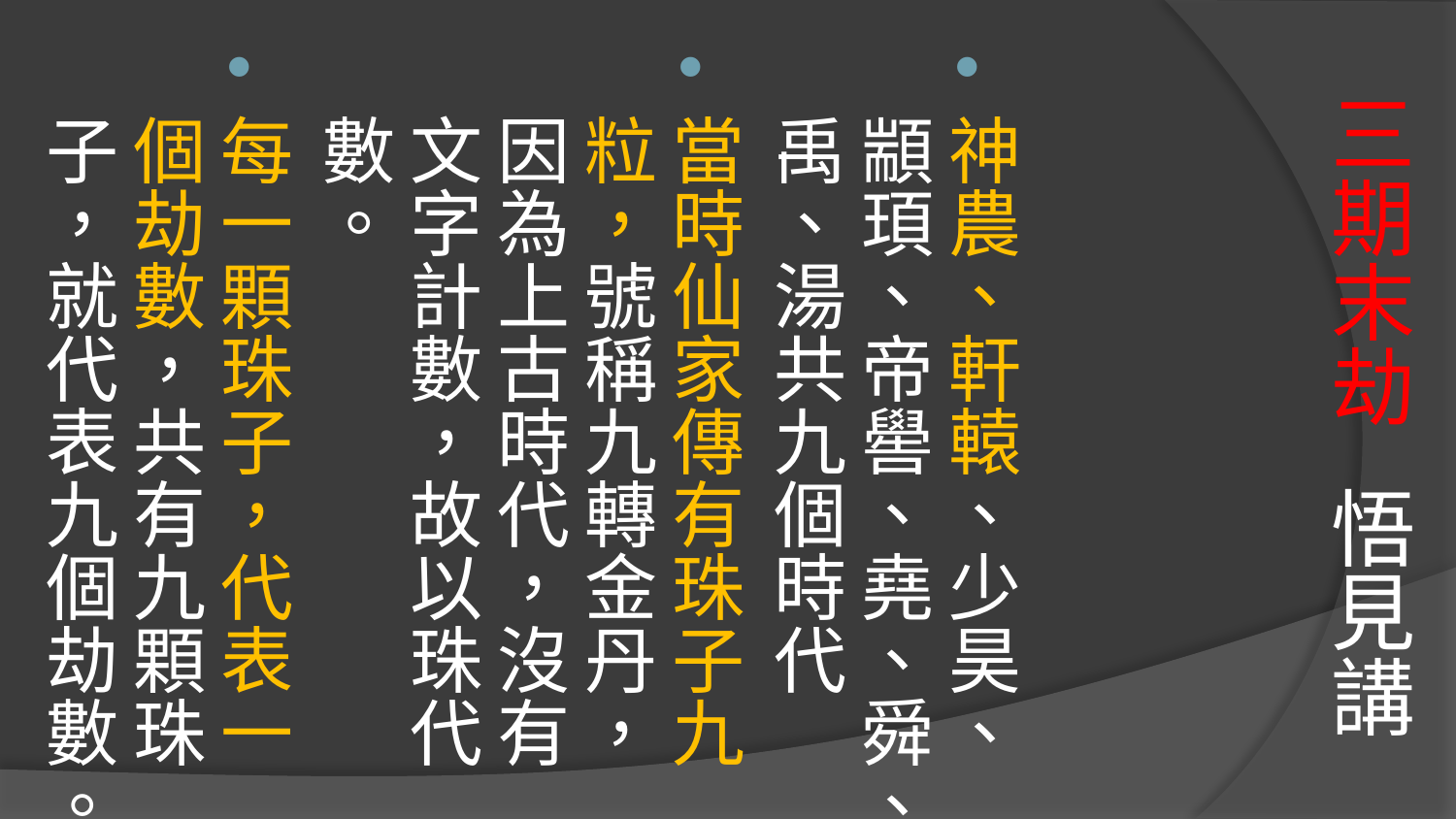

神農、軒轅、少昊、顓頊、帝嚳、堯、舜、禹、湯共九個時代
當時仙家傳有珠子九粒，號稱九轉金丹，因為上古時代，沒有文字計數，故以珠代數。
每一顆珠子，代表一個劫數，共有九顆珠子，就代表九個劫數。
# 三期末劫   悟見講